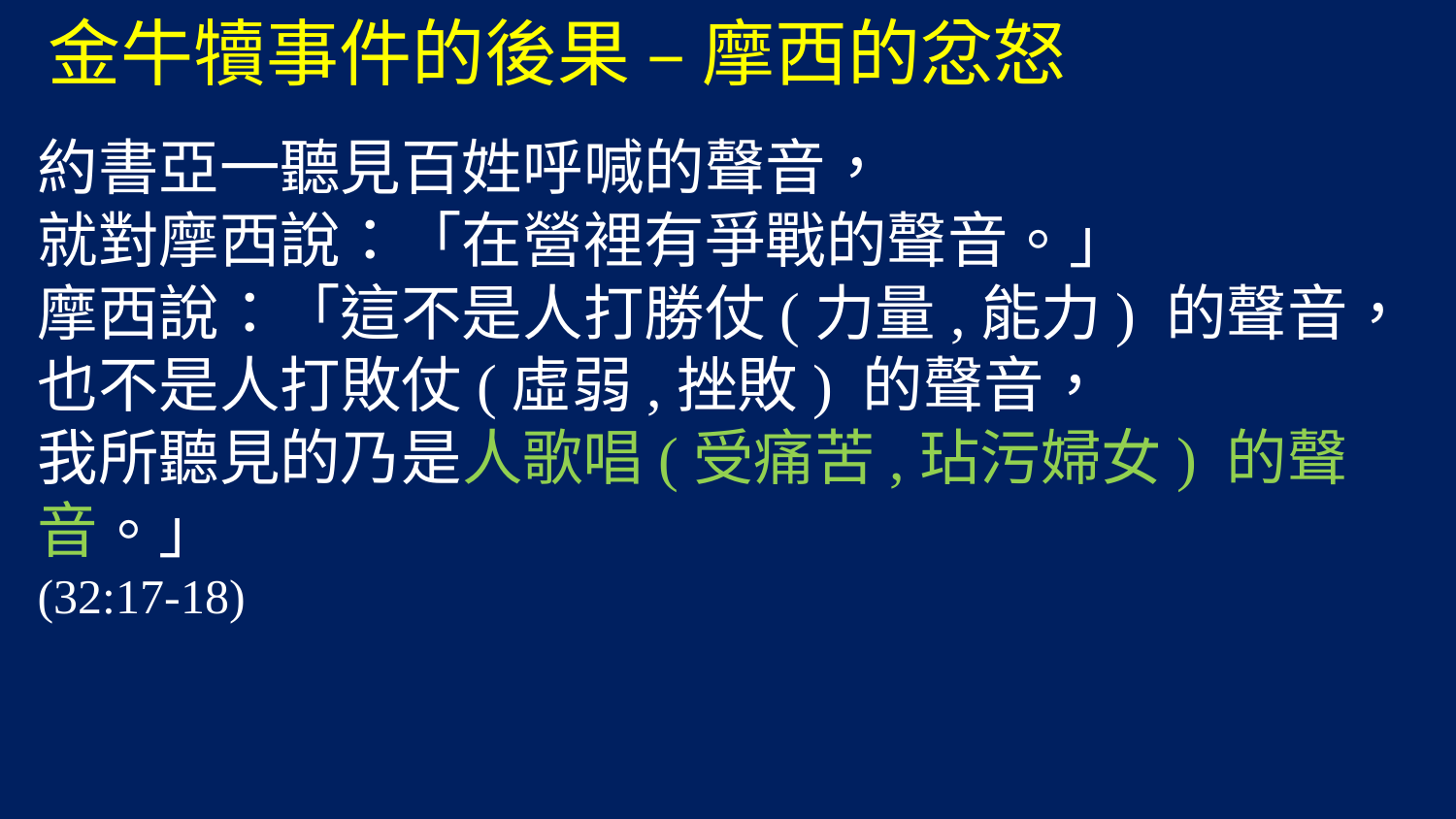

金牛犢事件的後果 – 摩西的忿怒

約書亞一聽見百姓呼喊的聲音，
就對摩西說：「在營裡有爭戰的聲音。」
摩西說：「這不是人打勝仗(力量,能力) 的聲音，
也不是人打敗仗(虛弱,挫敗) 的聲音，
我所聽見的乃是人歌唱(受痛苦,玷污婦女) 的聲音。」
(32:17-18)